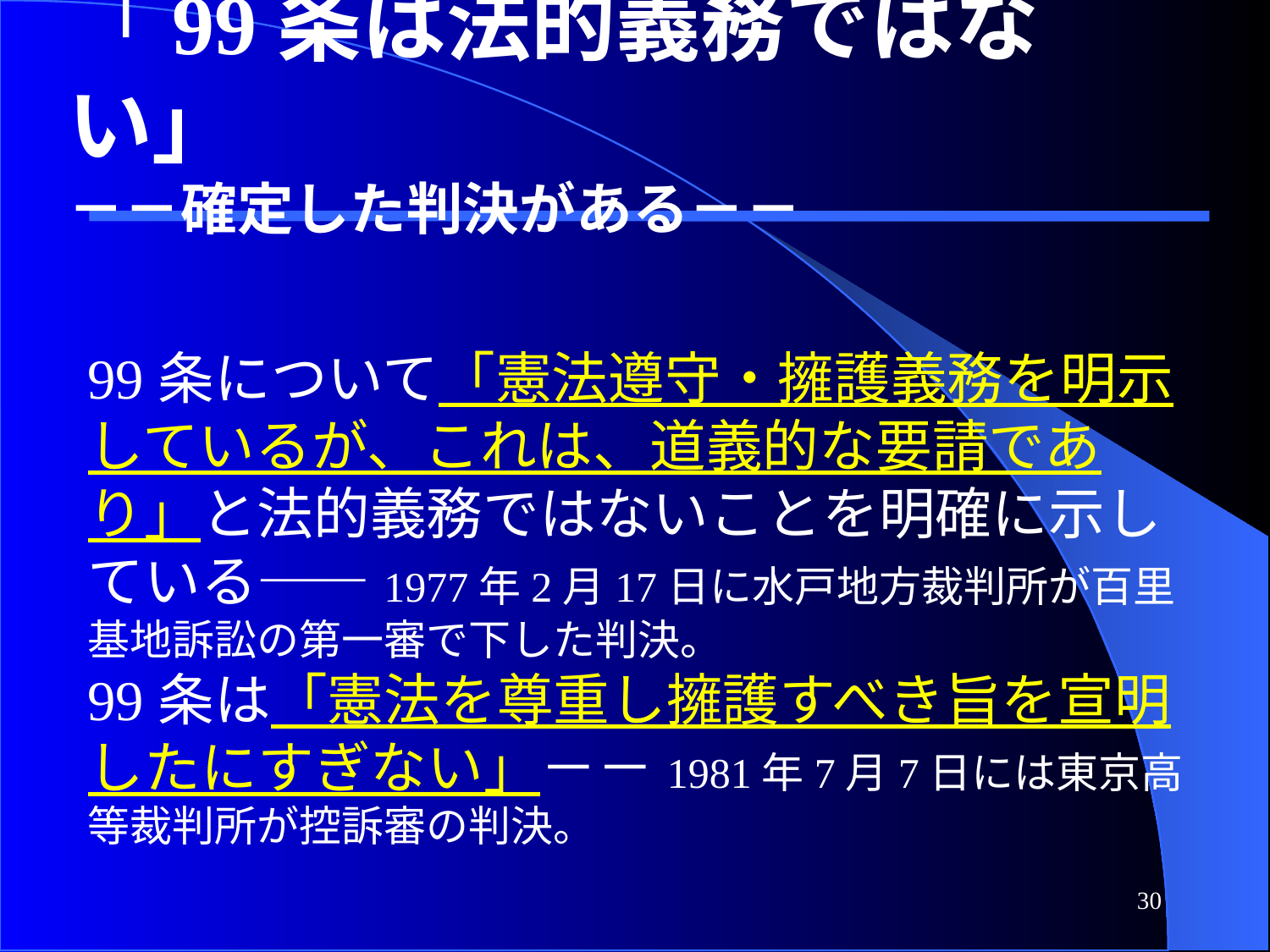

「99条は法的義務ではない」
－－確定した判決がある－－

99条について「憲法遵守・擁護義務を明示しているが、これは、道義的な要請であり」と法的義務ではないことを明確に示している――1977年2月17日に水戸地方裁判所が百里基地訴訟の第一審で下した判決。
99条は「憲法を尊重し擁護すべき旨を宣明したにすぎない」－－1981年7月7日には東京高等裁判所が控訴審の判決。
30